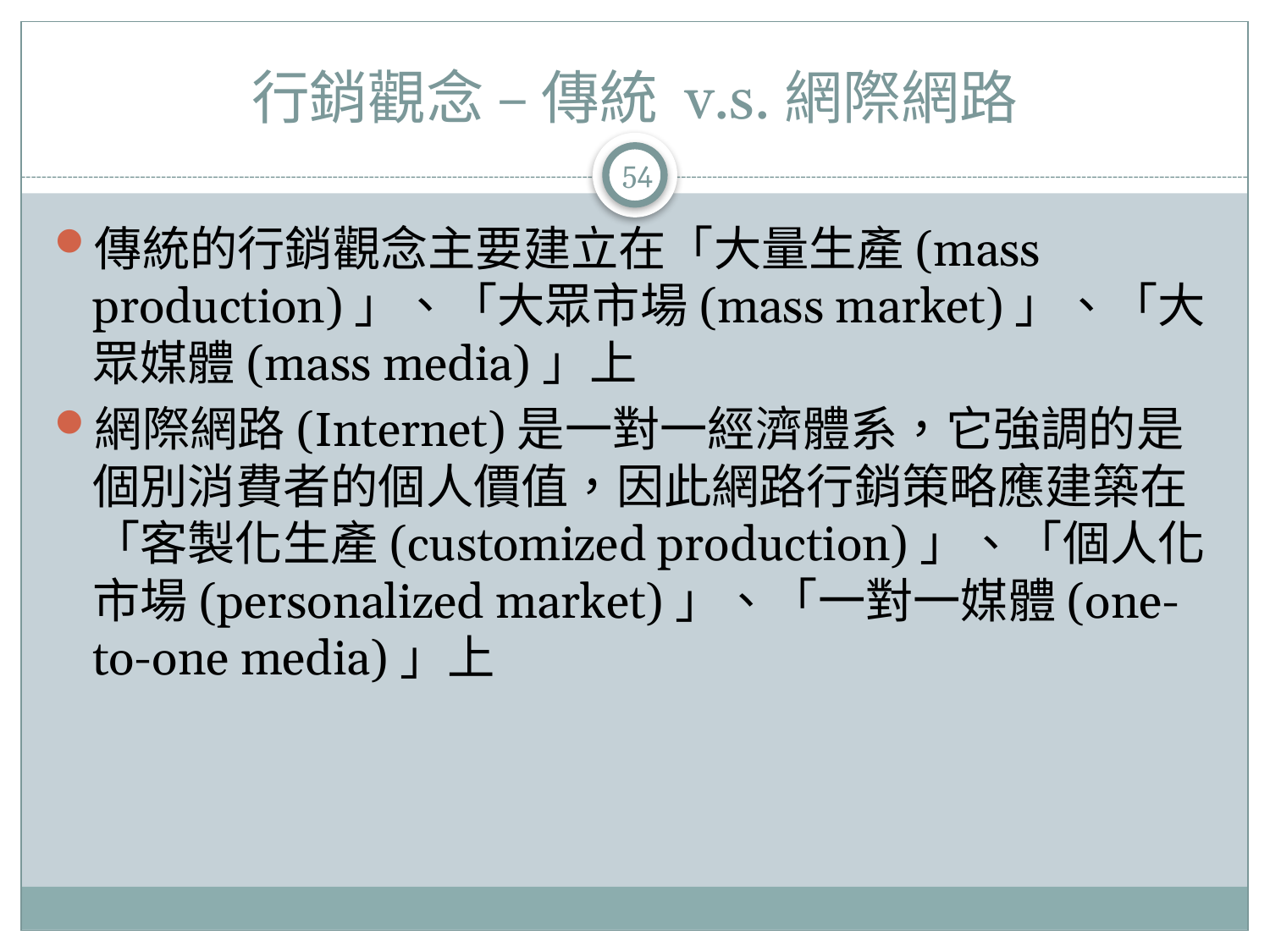

# 行銷觀念 – 傳統 v.s.網際網路
54
傳統的行銷觀念主要建立在「大量生產(mass production)」、「大眾市場(mass market)」、「大眾媒體(mass media)」上
網際網路(Internet)是一對一經濟體系，它強調的是個別消費者的個人價值，因此網路行銷策略應建築在「客製化生產(customized production)」、「個人化市場(personalized market)」、「一對一媒體(one-to-one media)」上